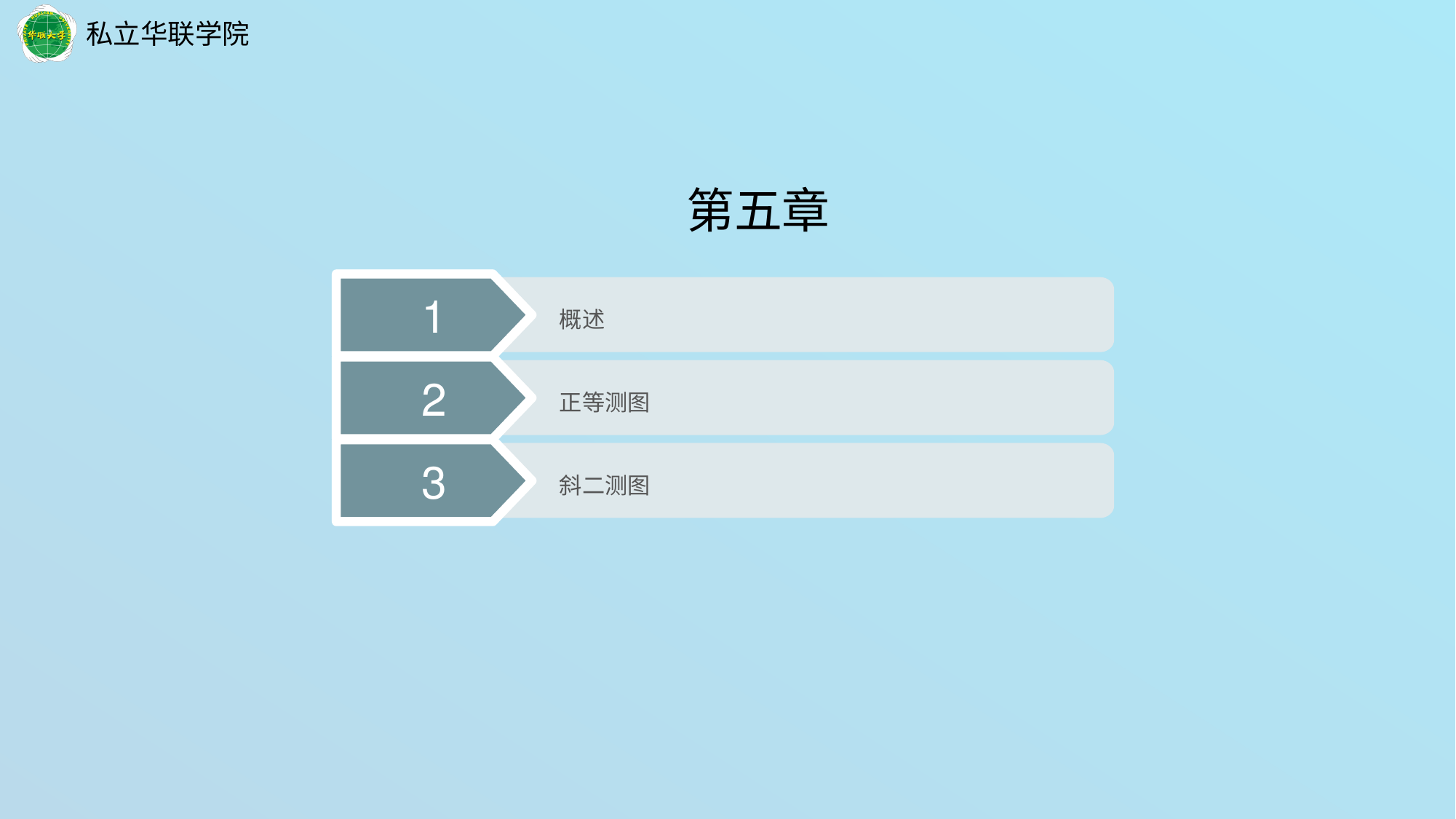

第五章
1
    概述
2
    正等测图
3
    斜二测图